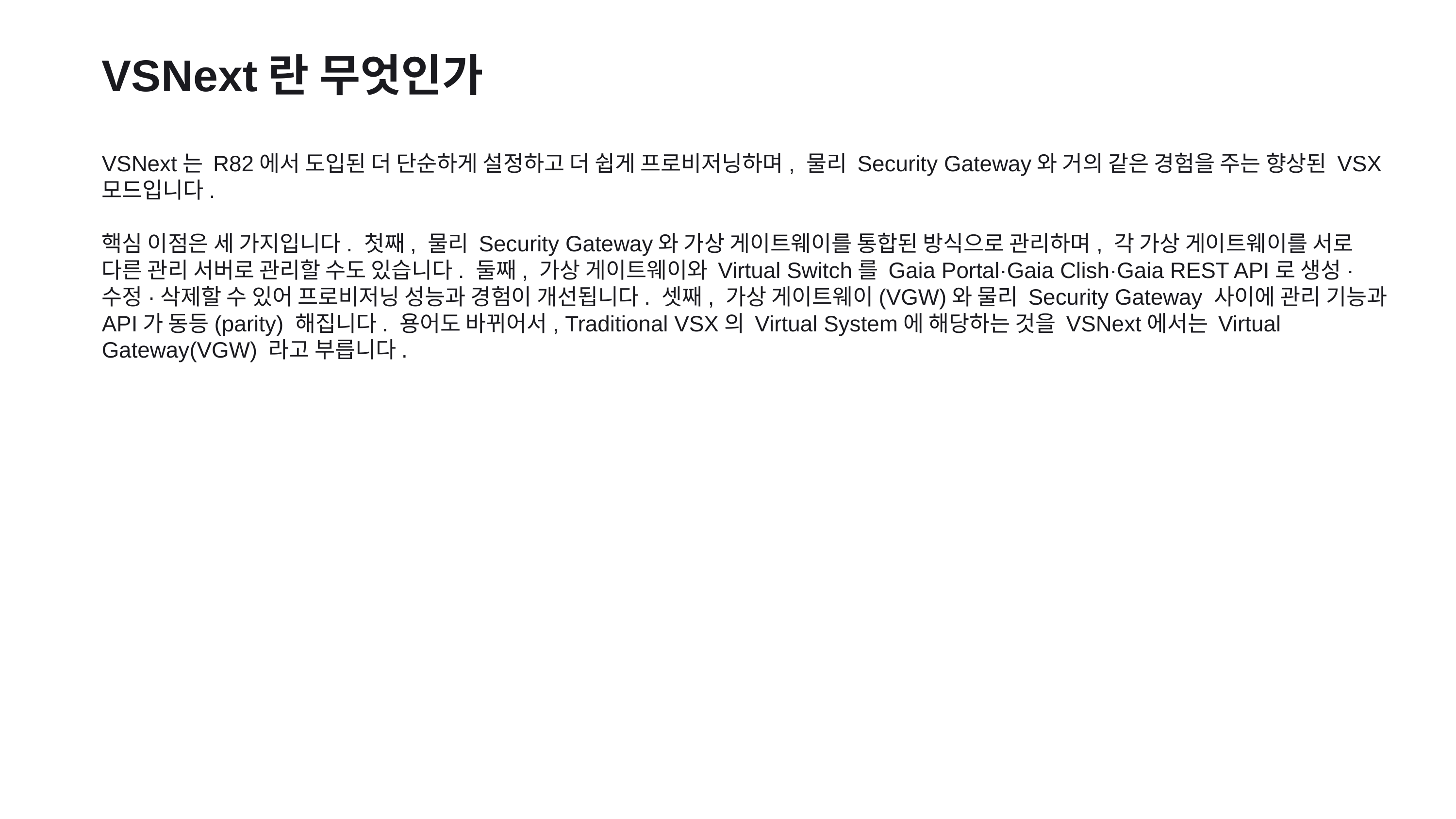

VSNext란 무엇인가
VSNext는 R82에서 도입된 더 단순하게 설정하고 더 쉽게 프로비저닝하며, 물리 Security Gateway와 거의 같은 경험을 주는 향상된 VSX 모드입니다.

핵심 이점은 세 가지입니다. 첫째, 물리 Security Gateway와 가상 게이트웨이를 통합된 방식으로 관리하며, 각 가상 게이트웨이를 서로 다른 관리 서버로 관리할 수도 있습니다. 둘째, 가상 게이트웨이와 Virtual Switch를 Gaia Portal·Gaia Clish·Gaia REST API로 생성·수정·삭제할 수 있어 프로비저닝 성능과 경험이 개선됩니다. 셋째, 가상 게이트웨이(VGW)와 물리 Security Gateway 사이에 관리 기능과 API가 동등(parity) 해집니다. 용어도 바뀌어서, Traditional VSX의 Virtual System에 해당하는 것을 VSNext에서는 Virtual Gateway(VGW) 라고 부릅니다.